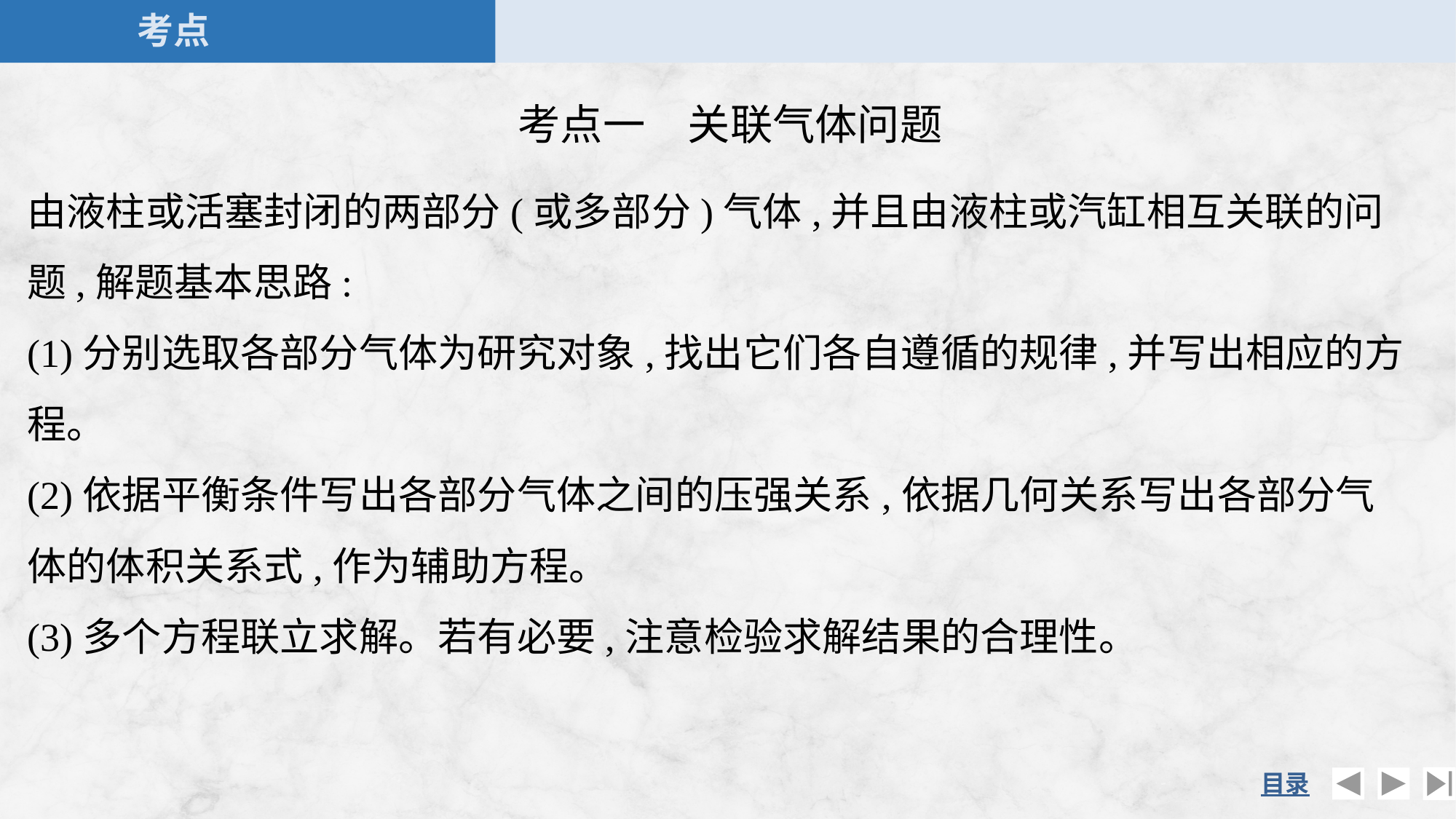

考点一　关联气体问题
由液柱或活塞封闭的两部分(或多部分)气体,并且由液柱或汽缸相互关联的问题,解题基本思路:
(1)分别选取各部分气体为研究对象,找出它们各自遵循的规律,并写出相应的方程。
(2)依据平衡条件写出各部分气体之间的压强关系,依据几何关系写出各部分气体的体积关系式,作为辅助方程。
(3)多个方程联立求解。若有必要,注意检验求解结果的合理性。